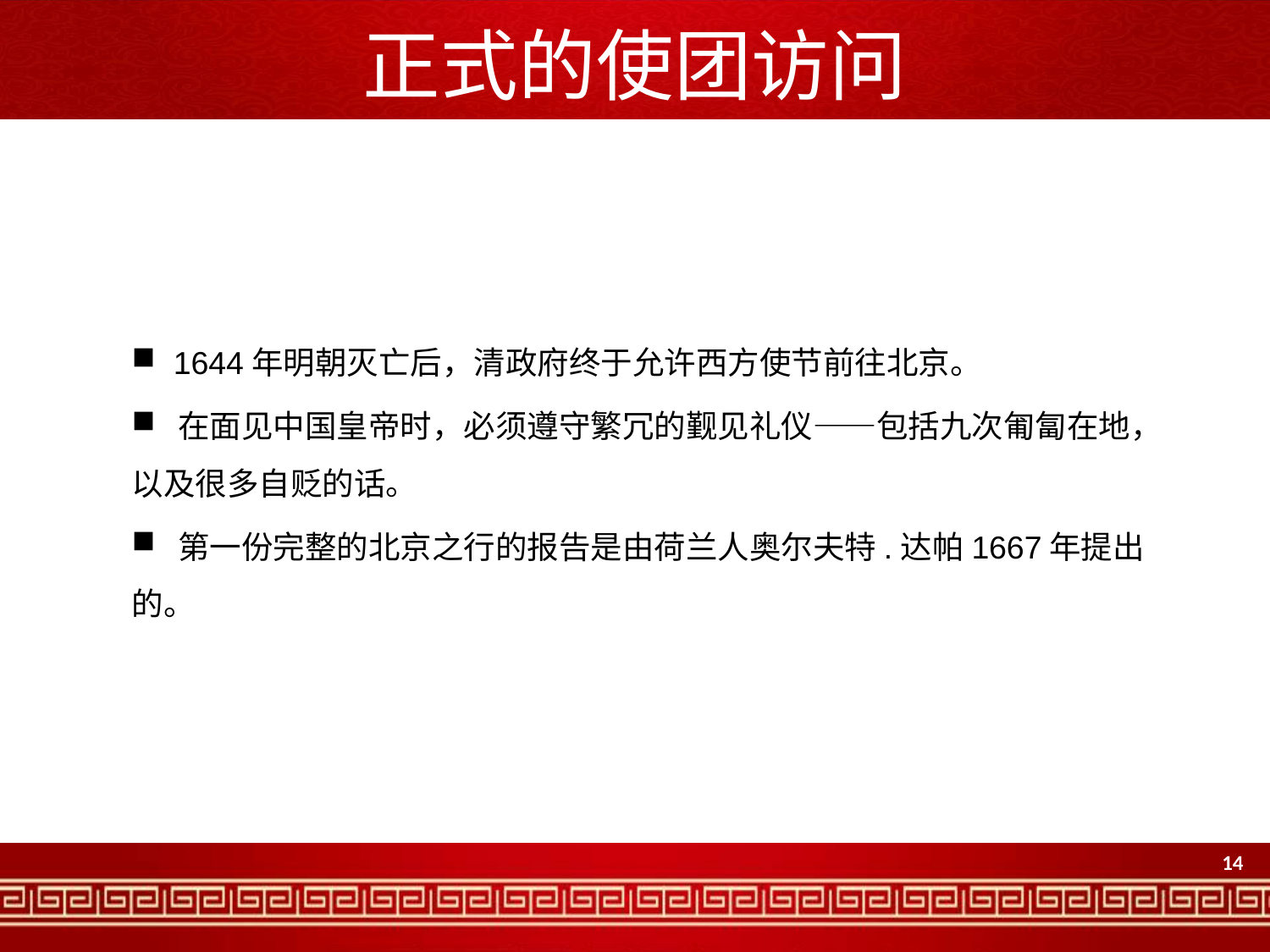

# 正式的使团访问
  1644年明朝灭亡后，清政府终于允许西方使节前往北京。
  在面见中国皇帝时，必须遵守繁冗的觐见礼仪——包括九次匍匐在地，以及很多自贬的话。
  第一份完整的北京之行的报告是由荷兰人奥尔夫特.达帕1667年提出的。